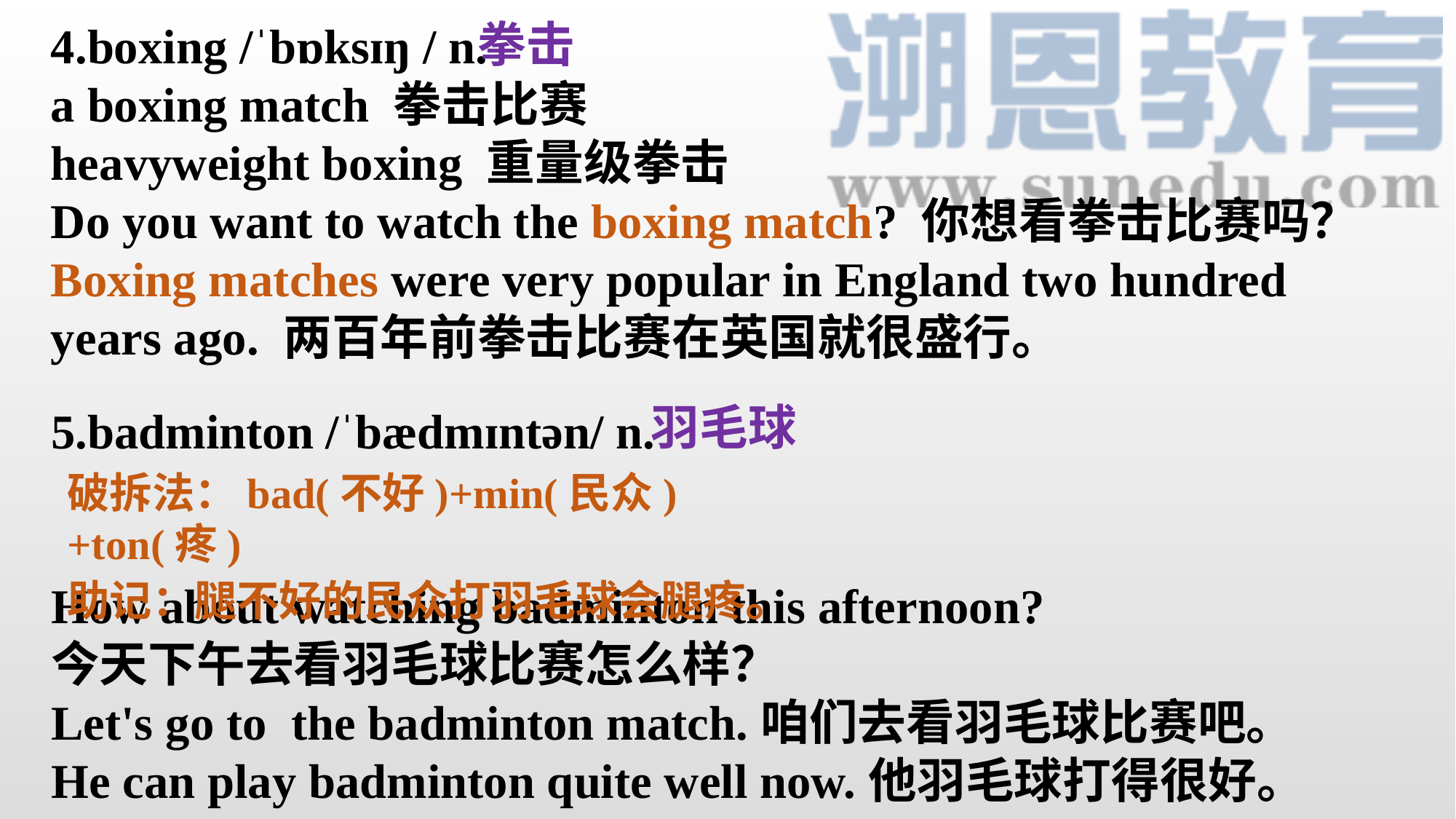

拳击
4.boxing /ˈbɒksɪŋ / n.
a boxing match 拳击比赛
heavyweight boxing 重量级拳击
Do you want to watch the boxing match? 你想看拳击比赛吗？
Boxing matches were very popular in England two hundred years ago. 两百年前拳击比赛在英国就很盛行。
羽毛球
5.badminton /ˈbædmɪntən/ n.

How about watching badminton this afternoon?
今天下午去看羽毛球比赛怎么样？
Let's go to  the badminton match.咱们去看羽毛球比赛吧。
He can play badminton quite well now.他羽毛球打得很好。
破拆法：bad(不好)+min(民众)+ton(疼)
助记：腿不好的民众打羽毛球会腿疼。